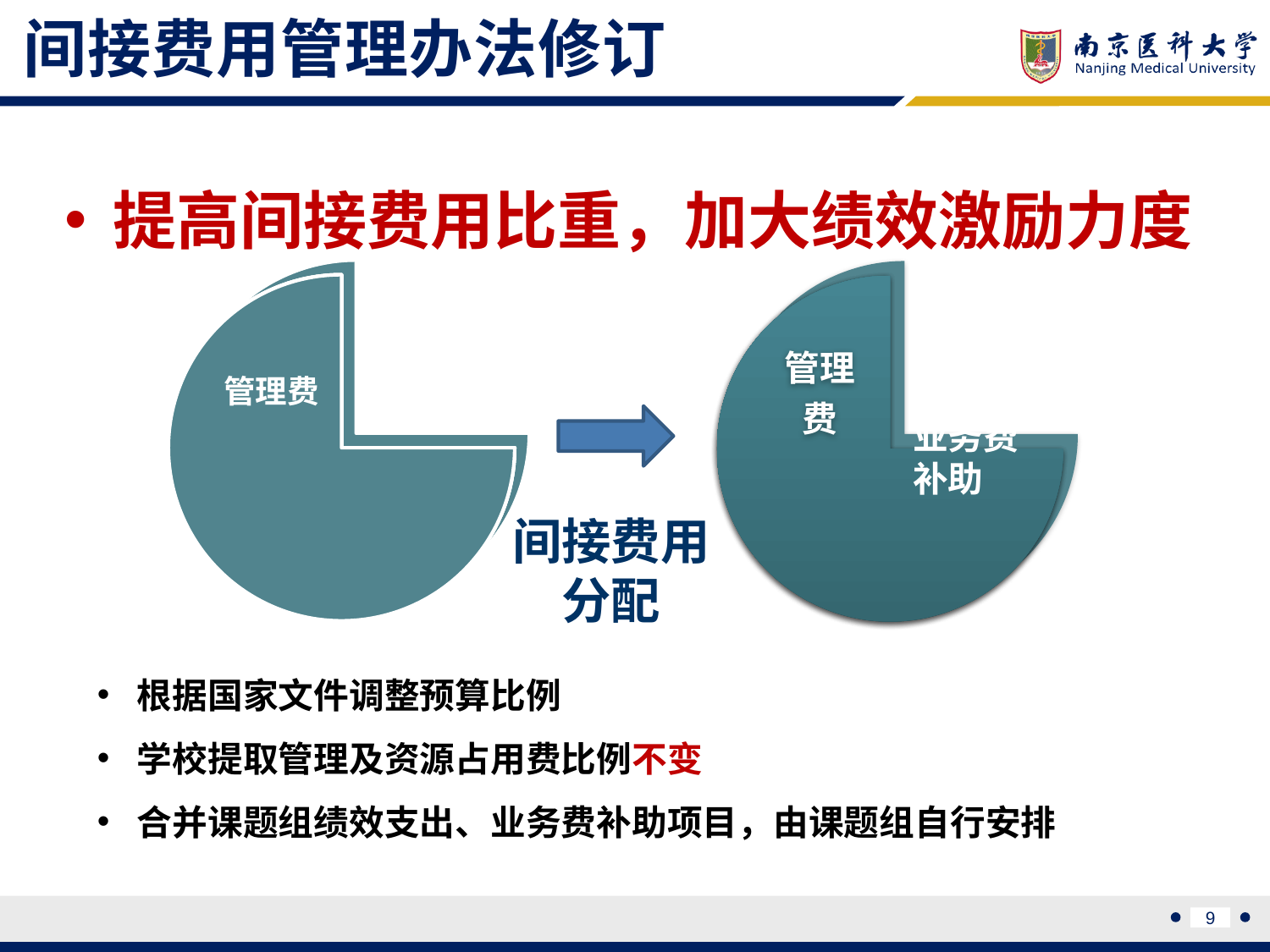

间接费用管理办法修订
提高间接费用比重，加大绩效激励力度
绩效支出
业务费补助
资源占用费
管理费
资源占用费
管理费
绩效及业务费补助

间接费用分配
根据国家文件调整预算比例
学校提取管理及资源占用费比例不变
合并课题组绩效支出、业务费补助项目，由课题组自行安排